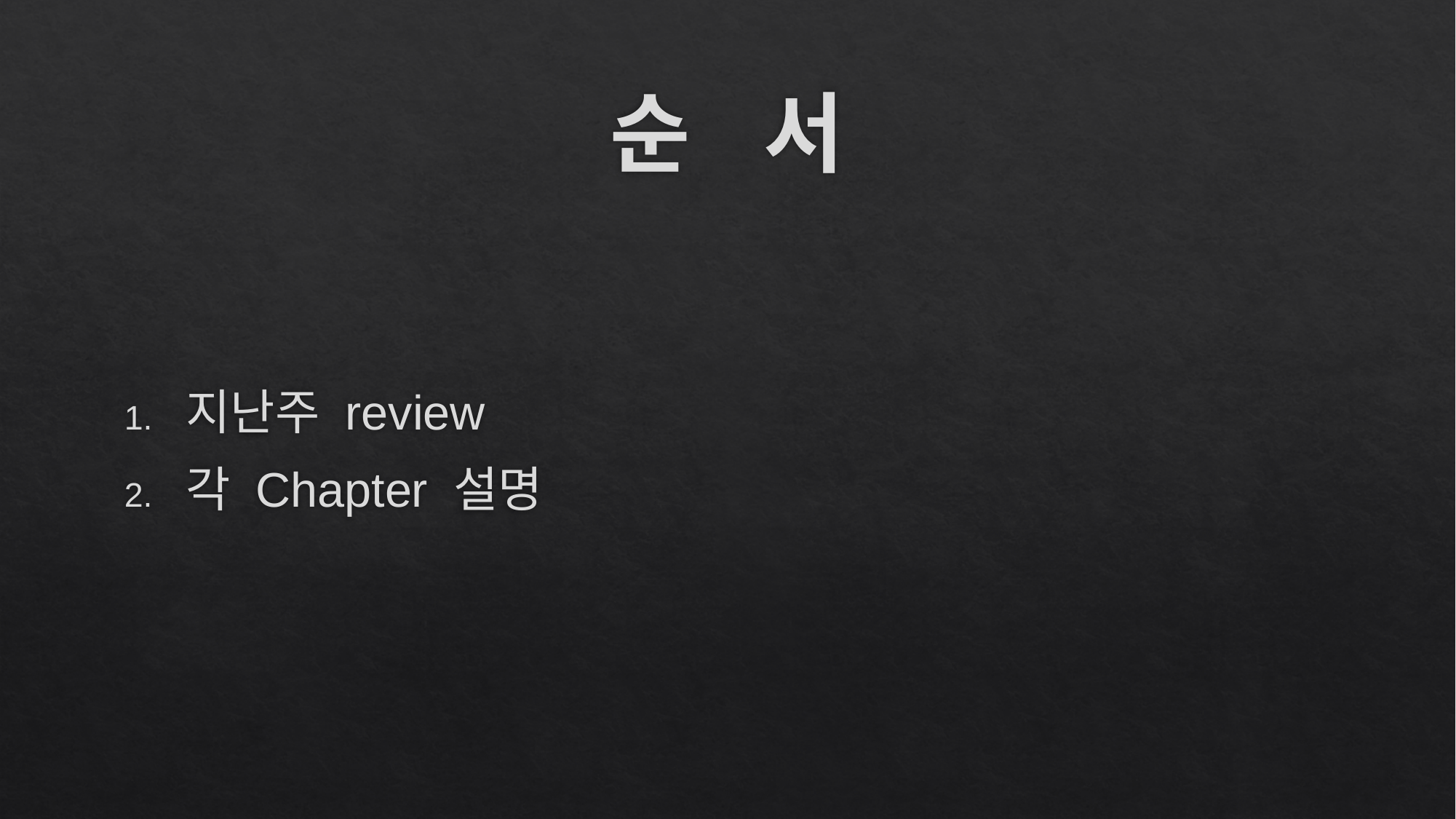

# 순   서
지난주 review
각 Chapter 설명